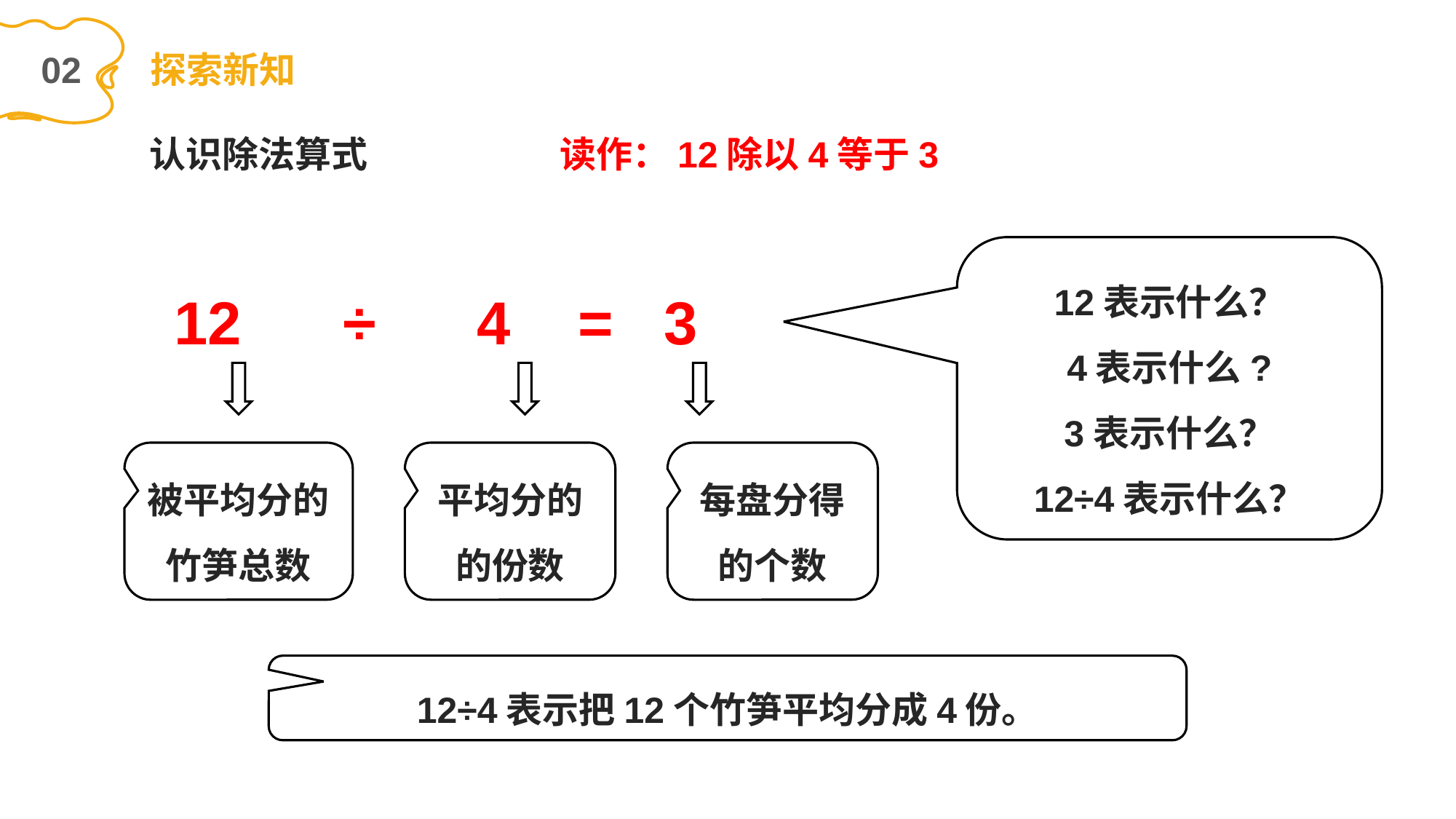

02
探索新知
读作：12除以4等于3
认识除法算式
12表示什么？
4表示什么?
3表示什么？
12÷4表示什么？
12      ÷      4    =   3

平均分的的份数
每盘分得的个数
被平均分的竹笋总数
12÷4表示把12个竹笋平均分成4份。